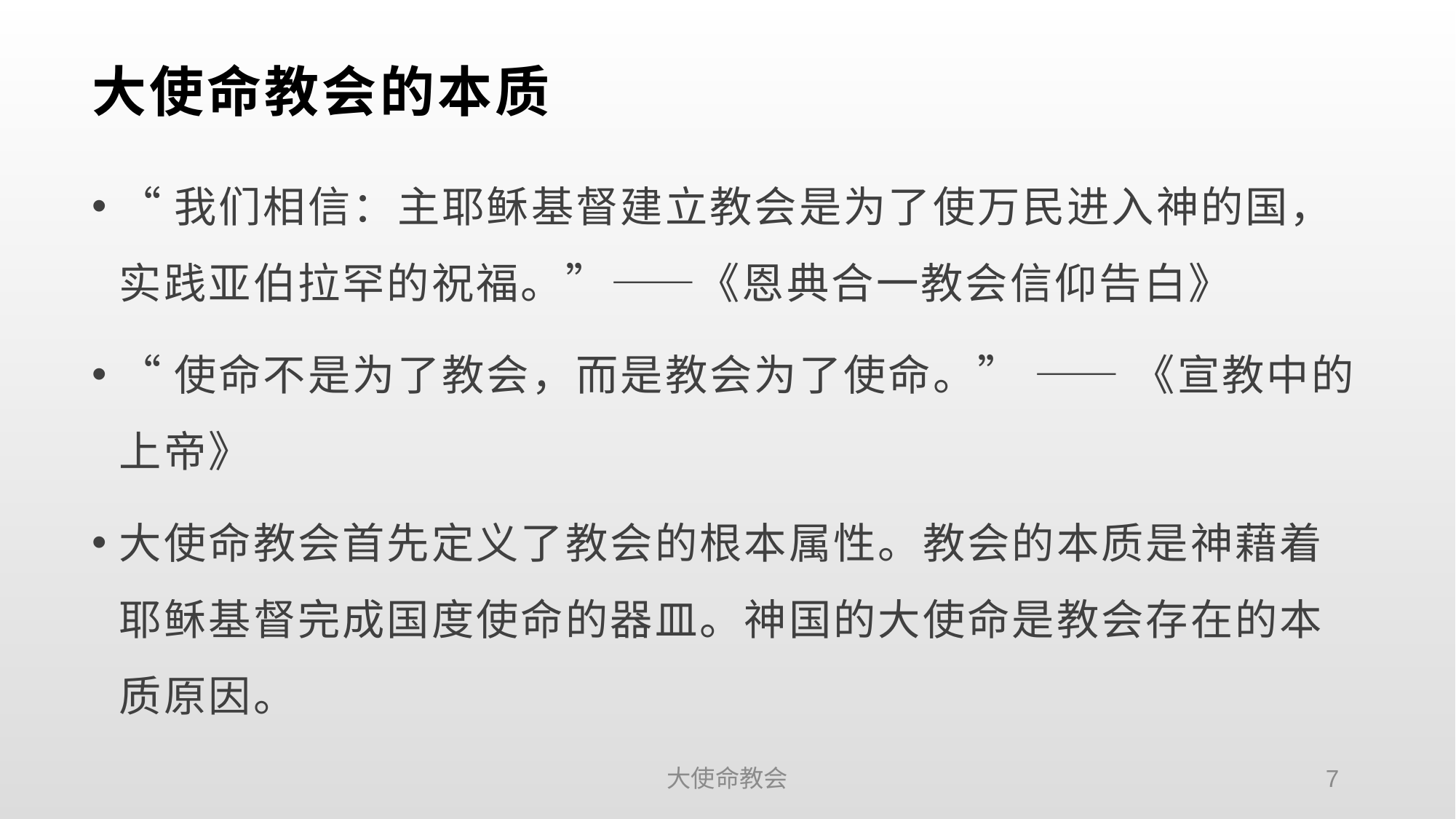

# 大使命教会的本质
“我们相信：主耶稣基督建立教会是为了使万民进入神的国，实践亚伯拉罕的祝福。”——《恩典合一教会信仰告白》
“使命不是为了教会，而是教会为了使命。” —— 《宣教中的上帝》
大使命教会首先定义了教会的根本属性。教会的本质是神藉着耶稣基督完成国度使命的器皿。神国的大使命是教会存在的本质原因。

大使命教会
7